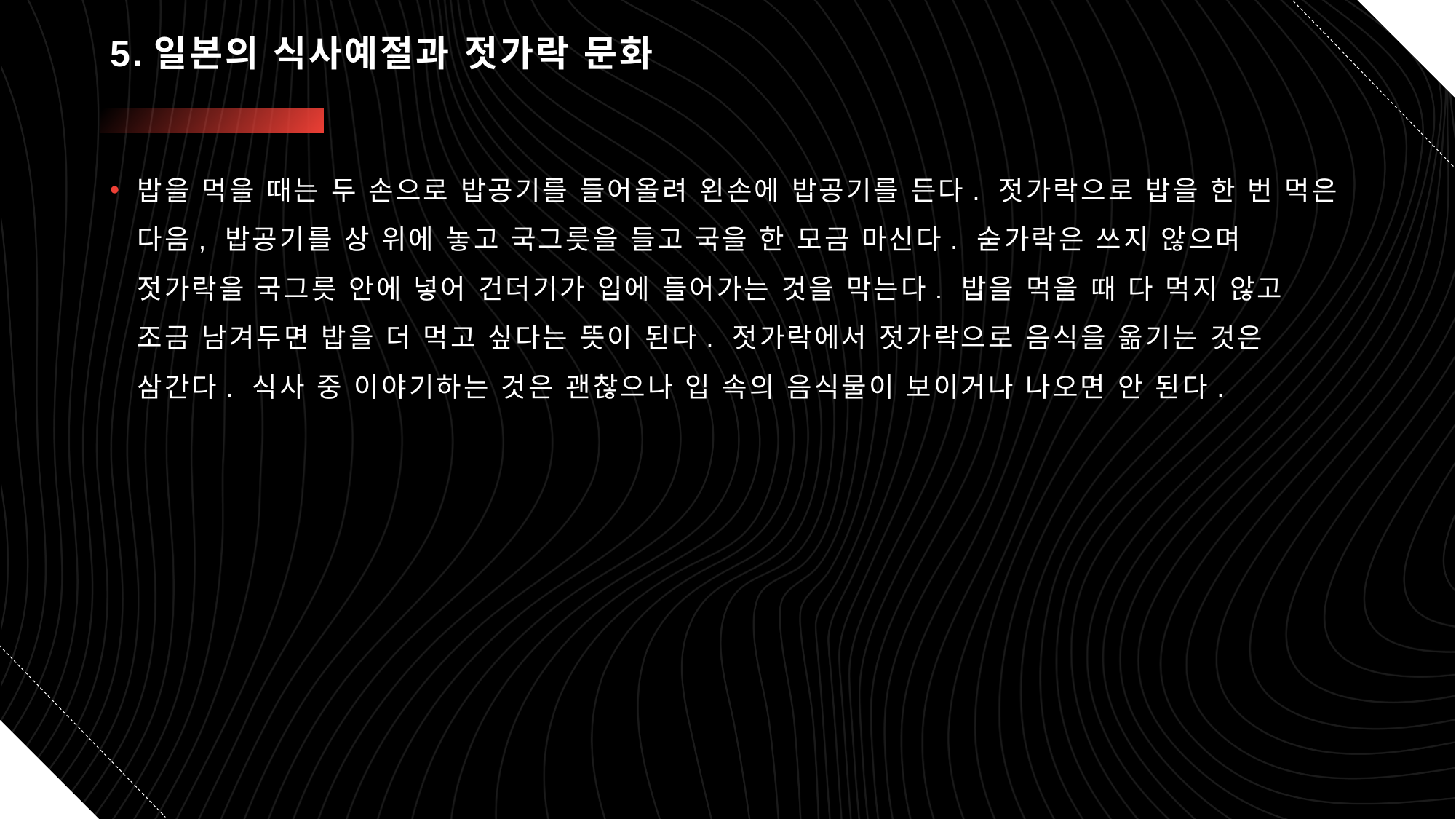

# 5.일본의 식사예절과 젓가락 문화
밥을 먹을 때는 두 손으로 밥공기를 들어올려 왼손에 밥공기를 든다. 젓가락으로 밥을 한 번 먹은 다음, 밥공기를 상 위에 놓고 국그릇을 들고 국을 한 모금 마신다. 숟가락은 쓰지 않으며 젓가락을 국그릇 안에 넣어 건더기가 입에 들어가는 것을 막는다. 밥을 먹을 때 다 먹지 않고 조금 남겨두면 밥을 더 먹고 싶다는 뜻이 된다. 젓가락에서 젓가락으로 음식을 옮기는 것은 삼간다. 식사 중 이야기하는 것은 괜찮으나 입 속의 음식물이 보이거나 나오면 안 된다.